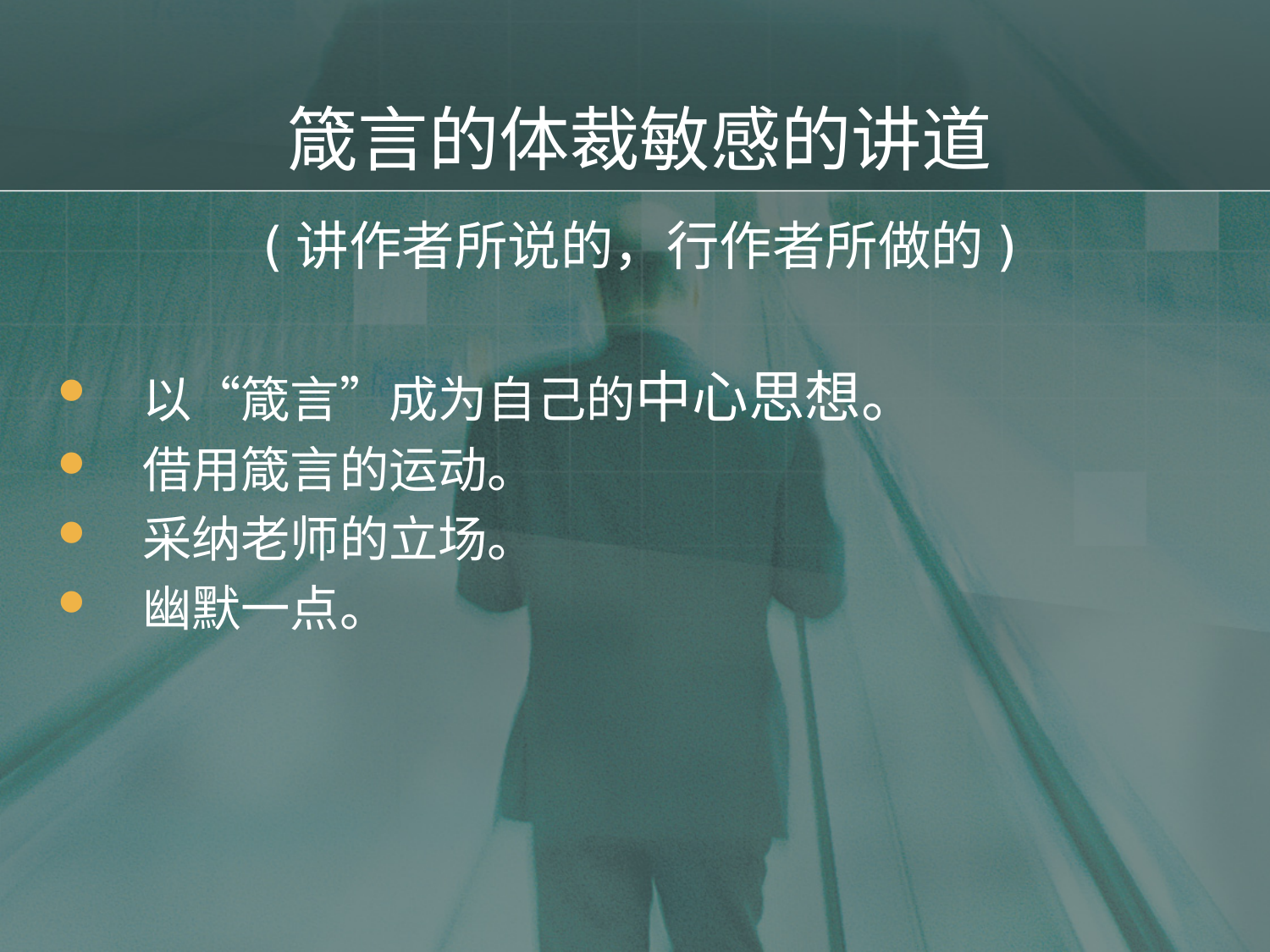

# 箴言的体裁敏感的讲道
(讲作者所说的，行作者所做的)

以“箴言”成为自己的中心思想。
借用箴言的运动。
采纳老师的立场。
幽默一点。